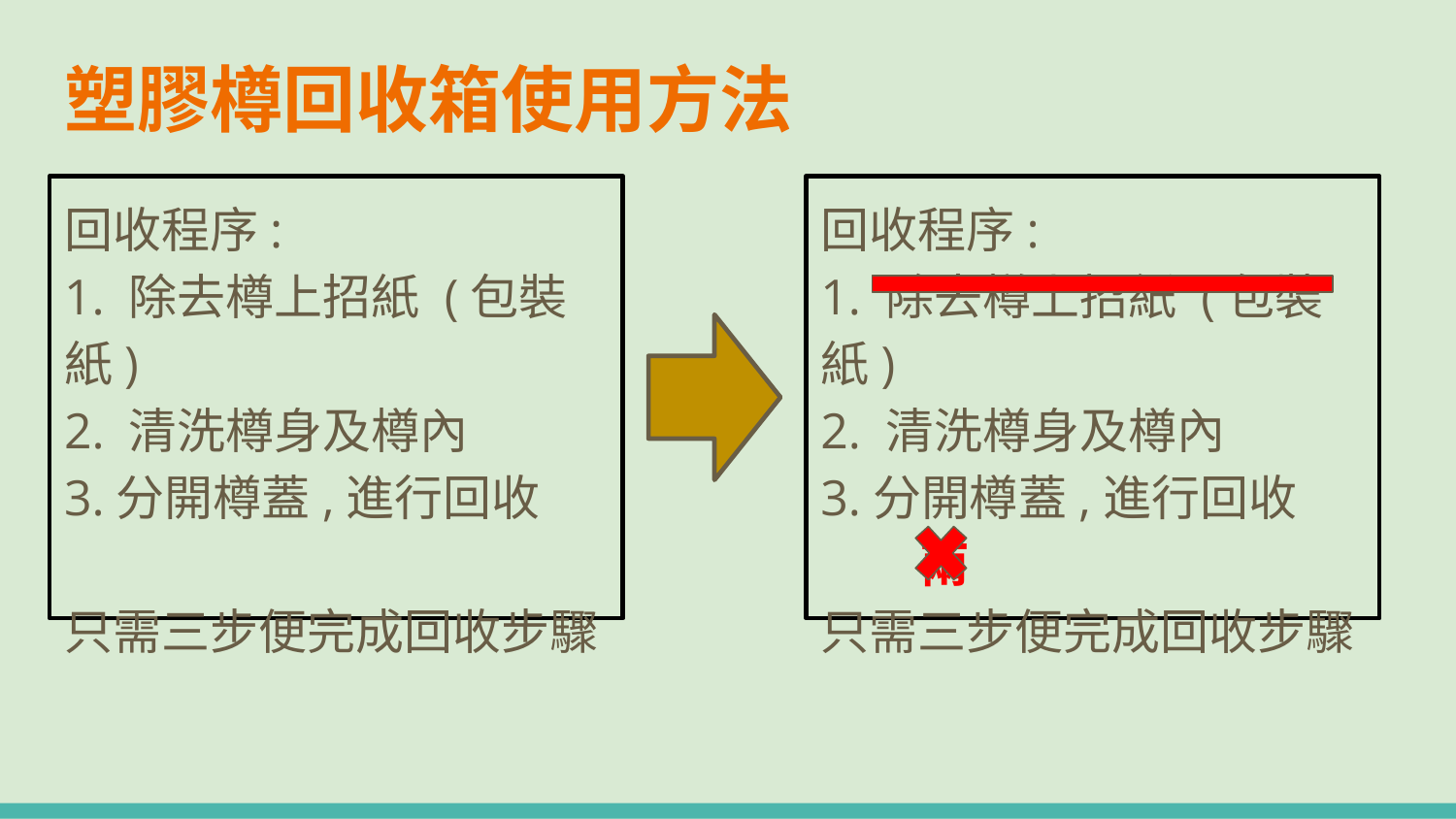

# 塑膠樽回收箱使用方法
回收程序:
1. 除去樽上招紙 (包裝紙)
2. 清洗樽身及樽內
3.分開樽蓋,進行回收

只需三步便完成回收步驟
回收程序:
1. 除去樽上招紙 (包裝紙)
2. 清洗樽身及樽內
3.分開樽蓋,進行回收
       兩
只需三步便完成回收步驟